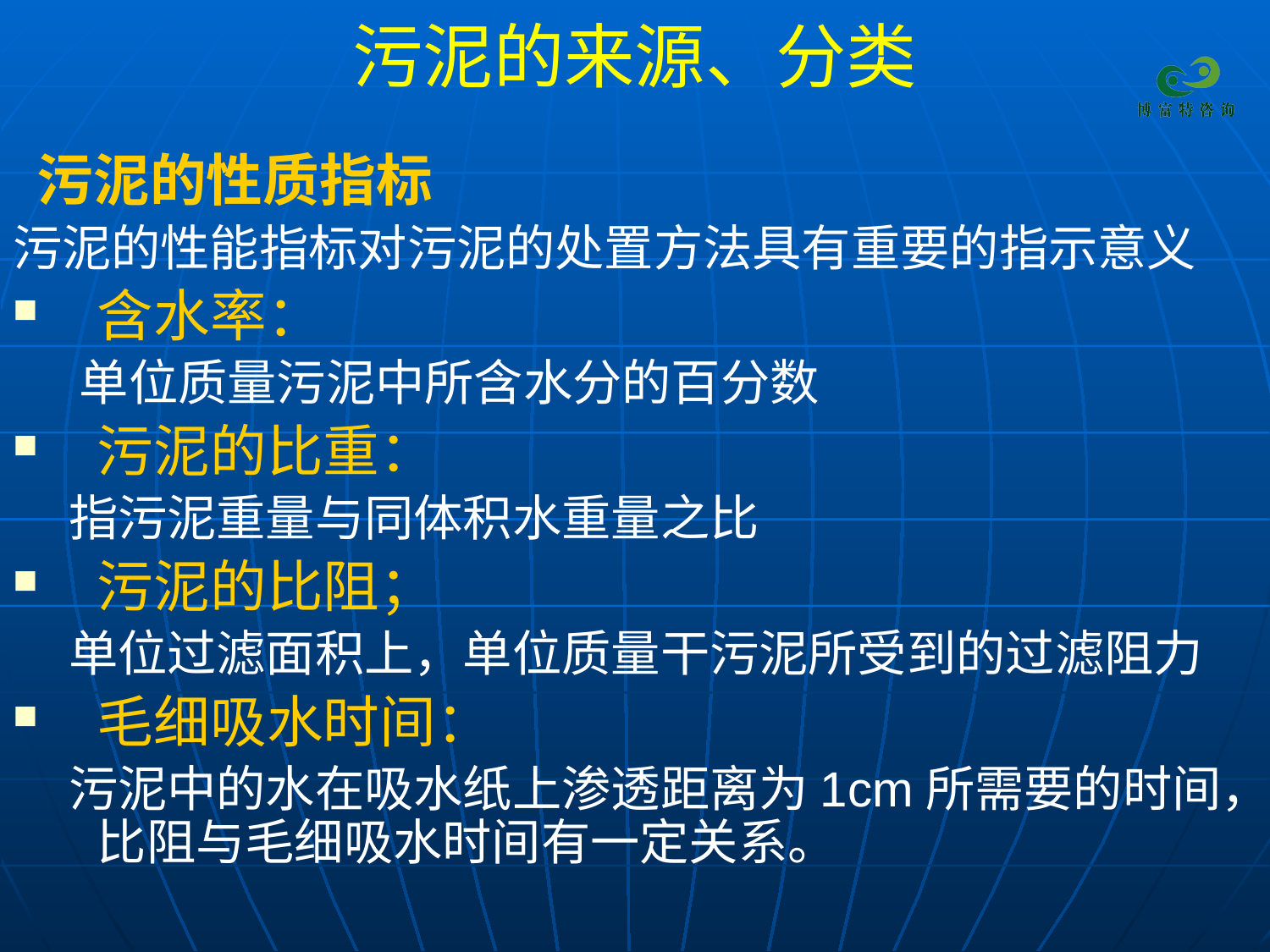

# 污泥的来源、分类
  污泥的性质指标
污泥的性能指标对污泥的处置方法具有重要的指示意义
含水率：
     单位质量污泥中所含水分的百分数
污泥的比重：
    指污泥重量与同体积水重量之比
污泥的比阻；
    单位过滤面积上，单位质量干污泥所受到的过滤阻力
毛细吸水时间：
    污泥中的水在吸水纸上渗透距离为1cm所需要的时间，比阻与毛细吸水时间有一定关系。